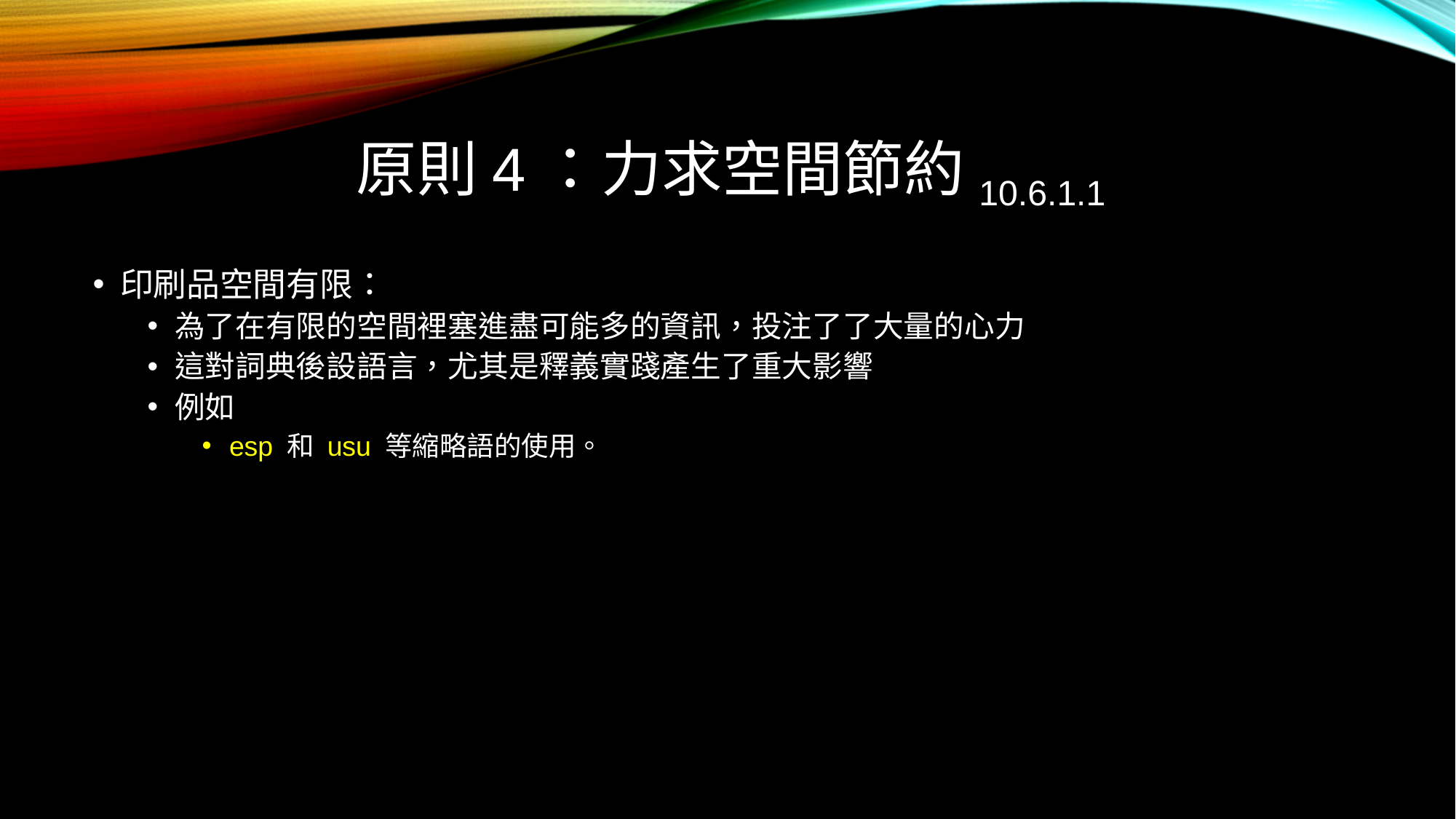

# 原則4：力求空間節約10.6.1.1
印刷品空間有限：
為了在有限的空間裡塞進盡可能多的資訊，投注了了大量的心力
這對詞典後設語言，尤其是釋義實踐產生了重大影響
例如
esp 和 usu 等縮略語的使用。